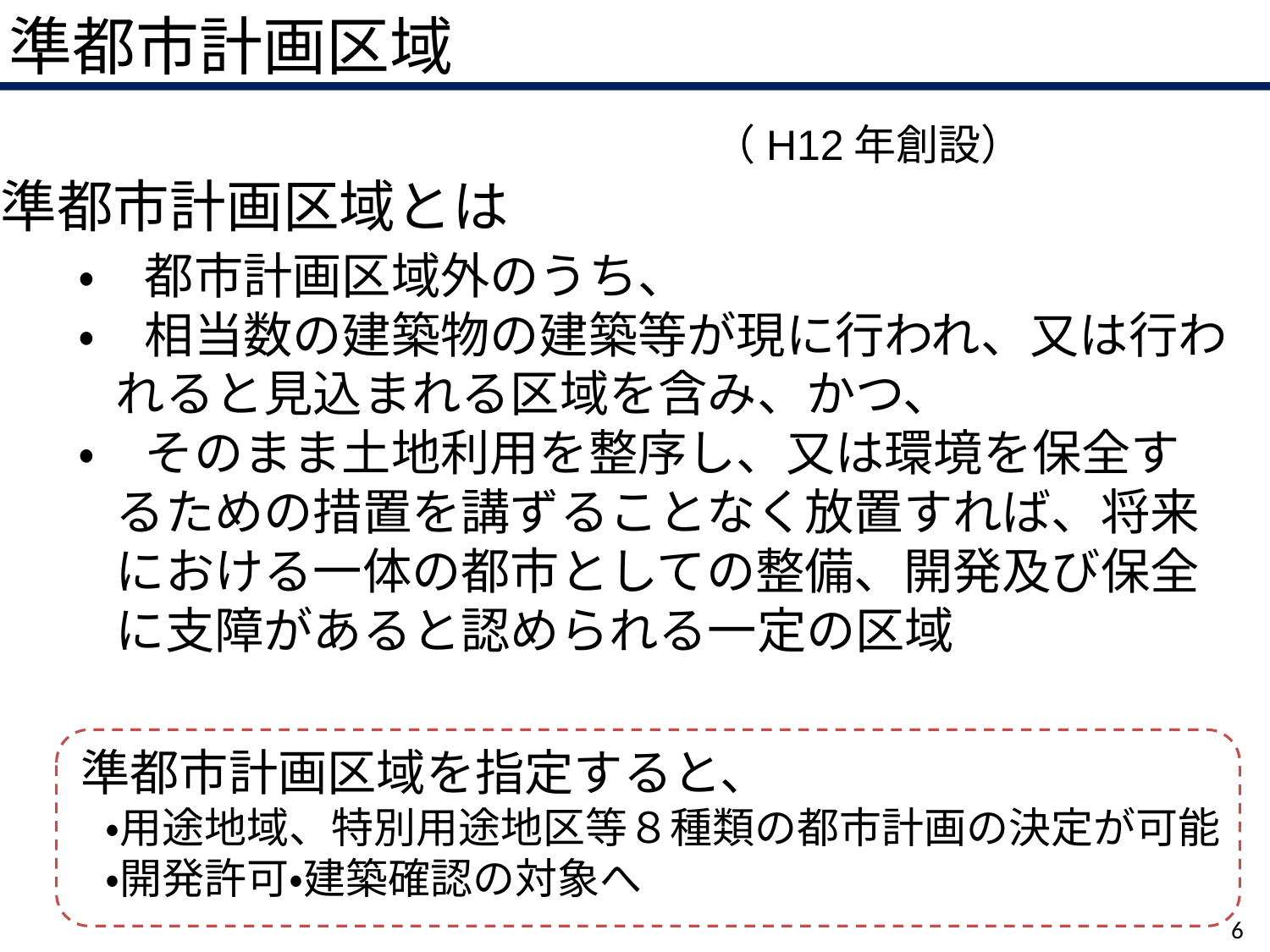

準都市計画区域

（H12年創設）
準都市計画区域とは
・　都市計画区域外のうち、
・　相当数の建築物の建築等が現に行われ、又は行われると見込まれる区域を含み、かつ、
・　そのまま土地利用を整序し、又は環境を保全するための措置を講ずることなく放置すれば、将来における一体の都市としての整備、開発及び保全に支障があると認められる一定の区域

準都市計画区域を指定すると、
・用途地域、特別用途地区等８種類の都市計画の決定が可能
・開発許可・建築確認の対象へ
6